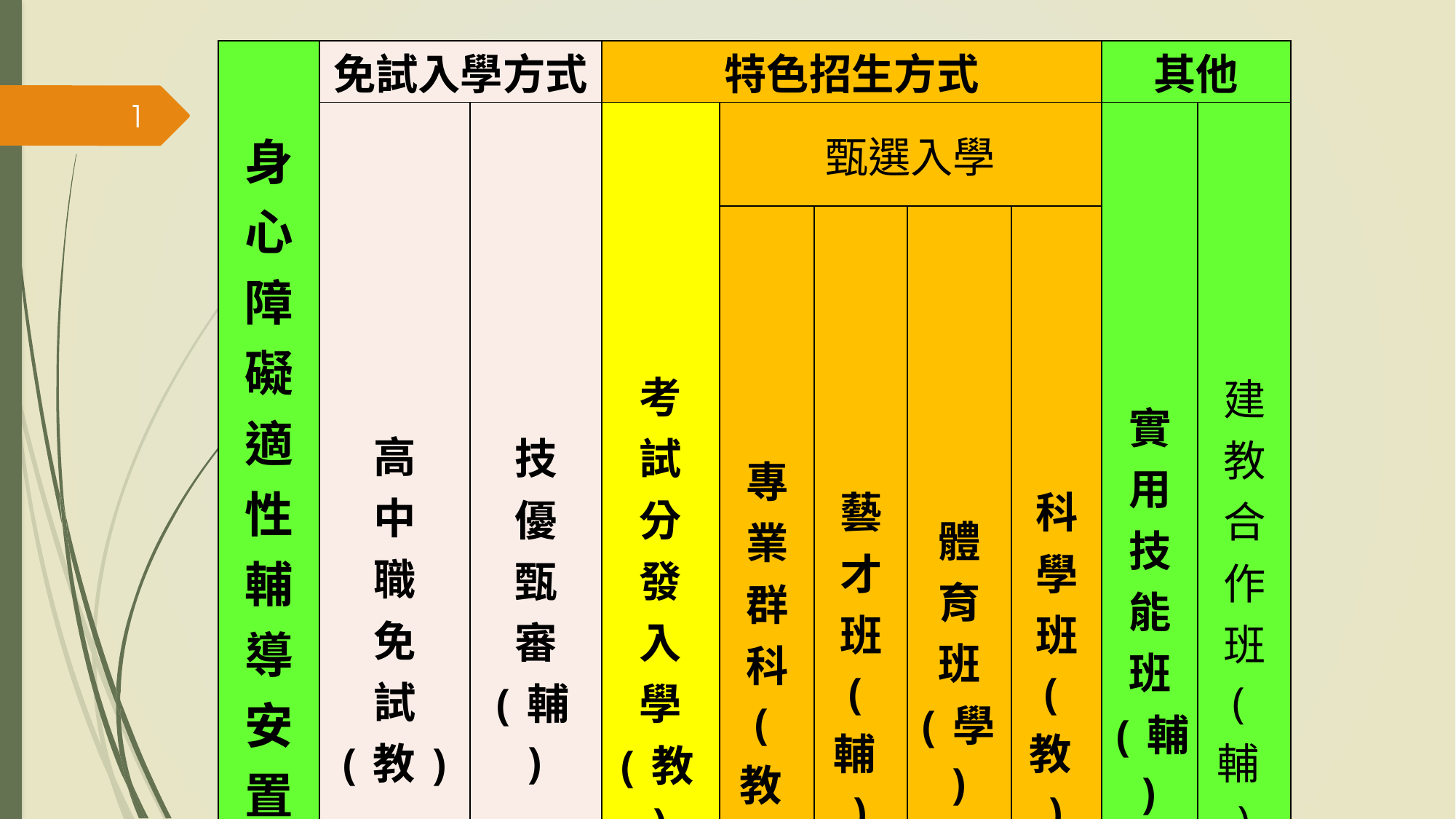

| 身 心 障 礙 適 性 輔 導 安 置 (輔) | 免試入學方式 |  | 特色招生方式 |  |  |  |  | 其他 |  |
| --- | --- | --- | --- | --- | --- | --- | --- | --- | --- |
|  | 高 中 職 免 試 (教) | 技 優 甄 審 (輔) | 考 試 分 發 入 學 (教) | 甄選入學 |  |  |  | 實 用 技 能 班 (輔) | 建教合作班 (輔) |
|  |  |  |  | 專業群科 (教) | 藝 才 班 (輔) | 體 育 班 (學) | 科 學 班 (教) |  |  |
1